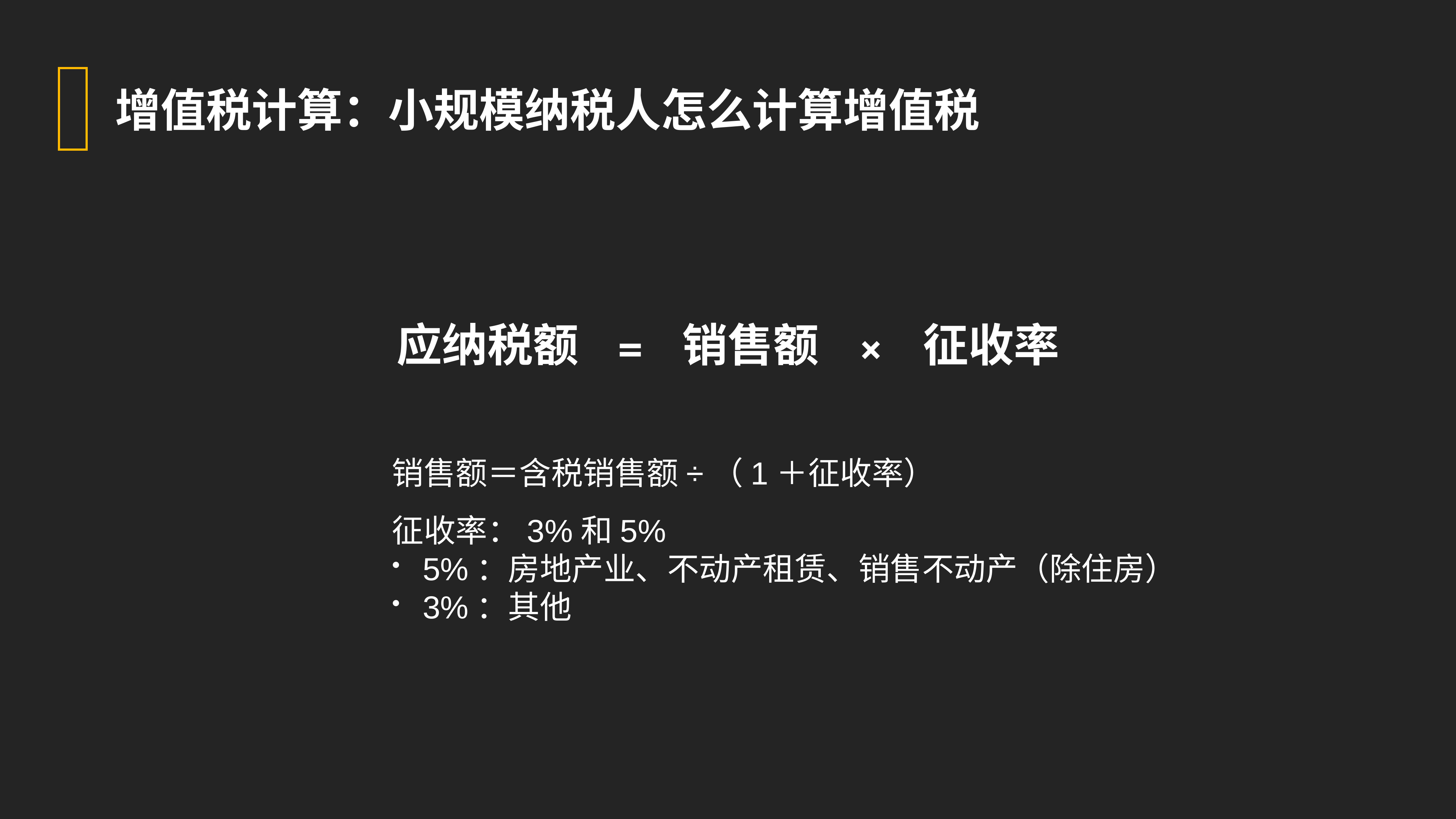

增值税计算：小规模纳税人怎么计算增值税
应纳税额
销售额
征收率
=
×
销售额＝含税销售额÷（1＋征收率）
征收率：3%和5%
5%：房地产业、不动产租赁、销售不动产（除住房）
3%：其他